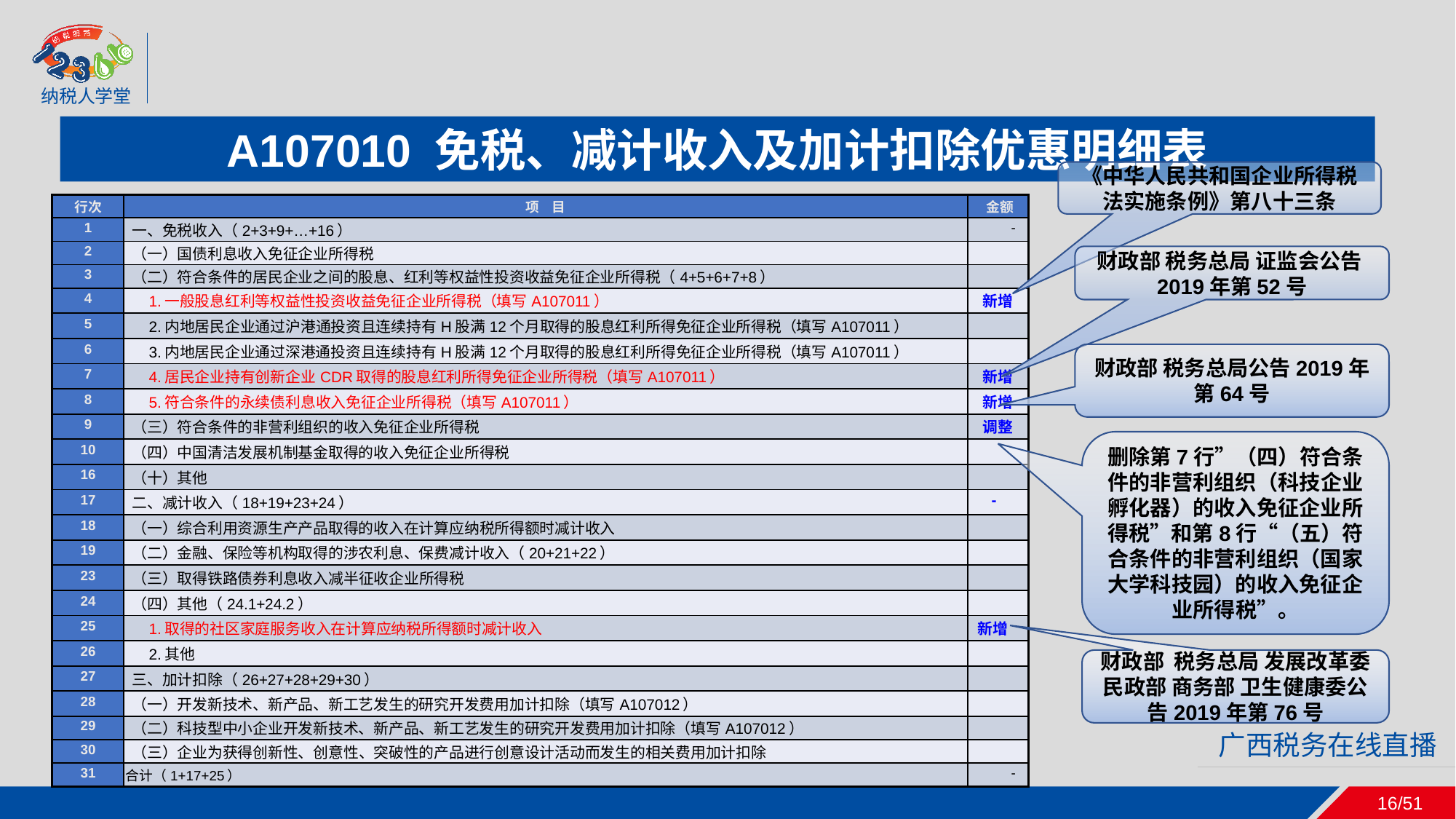

A107010 免税、减计收入及加计扣除优惠明细表
《中华人民共和国企业所得税法实施条例》第八十三条
| 行次 | 项 目 | 金额 |
| --- | --- | --- |
| 1 | 一、免税收入（2+3+9+…+16） | - |
| 2 | （一）国债利息收入免征企业所得税 |  |
| 3 | （二）符合条件的居民企业之间的股息、红利等权益性投资收益免征企业所得税（4+5+6+7+8） |  |
| 4 | 1.一般股息红利等权益性投资收益免征企业所得税（填写A107011） | 新增 |
| 5 | 2.内地居民企业通过沪港通投资且连续持有H股满12个月取得的股息红利所得免征企业所得税（填写A107011） |  |
| 6 | 3.内地居民企业通过深港通投资且连续持有H股满12个月取得的股息红利所得免征企业所得税（填写A107011） |  |
| 7 | 4.居民企业持有创新企业CDR取得的股息红利所得免征企业所得税（填写A107011） | 新增 |
| 8 | 5.符合条件的永续债利息收入免征企业所得税（填写A107011） | 新增 |
| 9 | （三）符合条件的非营利组织的收入免征企业所得税 | 调整 |
| 10 | （四）中国清洁发展机制基金取得的收入免征企业所得税 |  |
| 16 | （十）其他 |  |
| 17 | 二、减计收入（18+19+23+24） | - |
| 18 | （一）综合利用资源生产产品取得的收入在计算应纳税所得额时减计收入 |  |
| 19 | （二）金融、保险等机构取得的涉农利息、保费减计收入（20+21+22） |  |
| 23 | （三）取得铁路债券利息收入减半征收企业所得税 |  |
| 24 | （四）其他（24.1+24.2） |  |
| 25 | 1.取得的社区家庭服务收入在计算应纳税所得额时减计收入 | 新增 |
| 26 | 2.其他 |  |
| 27 | 三、加计扣除（26+27+28+29+30） |  |
| 28 | （一）开发新技术、新产品、新工艺发生的研究开发费用加计扣除（填写A107012） |  |
| 29 | （二）科技型中小企业开发新技术、新产品、新工艺发生的研究开发费用加计扣除（填写A107012） |  |
| 30 | （三）企业为获得创新性、创意性、突破性的产品进行创意设计活动而发生的相关费用加计扣除 |  |
| 31 | 合计（1+17+25） | - |
财政部 税务总局 证监会公告2019年第52号
财政部 税务总局公告2019年第64号
删除第7行”（四）符合条件的非营利组织（科技企业孵化器）的收入免征企业所得税”和第8行“（五）符合条件的非营利组织（国家大学科技园）的收入免征企业所得税”。
财政部  税务总局 发展改革委 民政部 商务部 卫生健康委公告2019年第76号